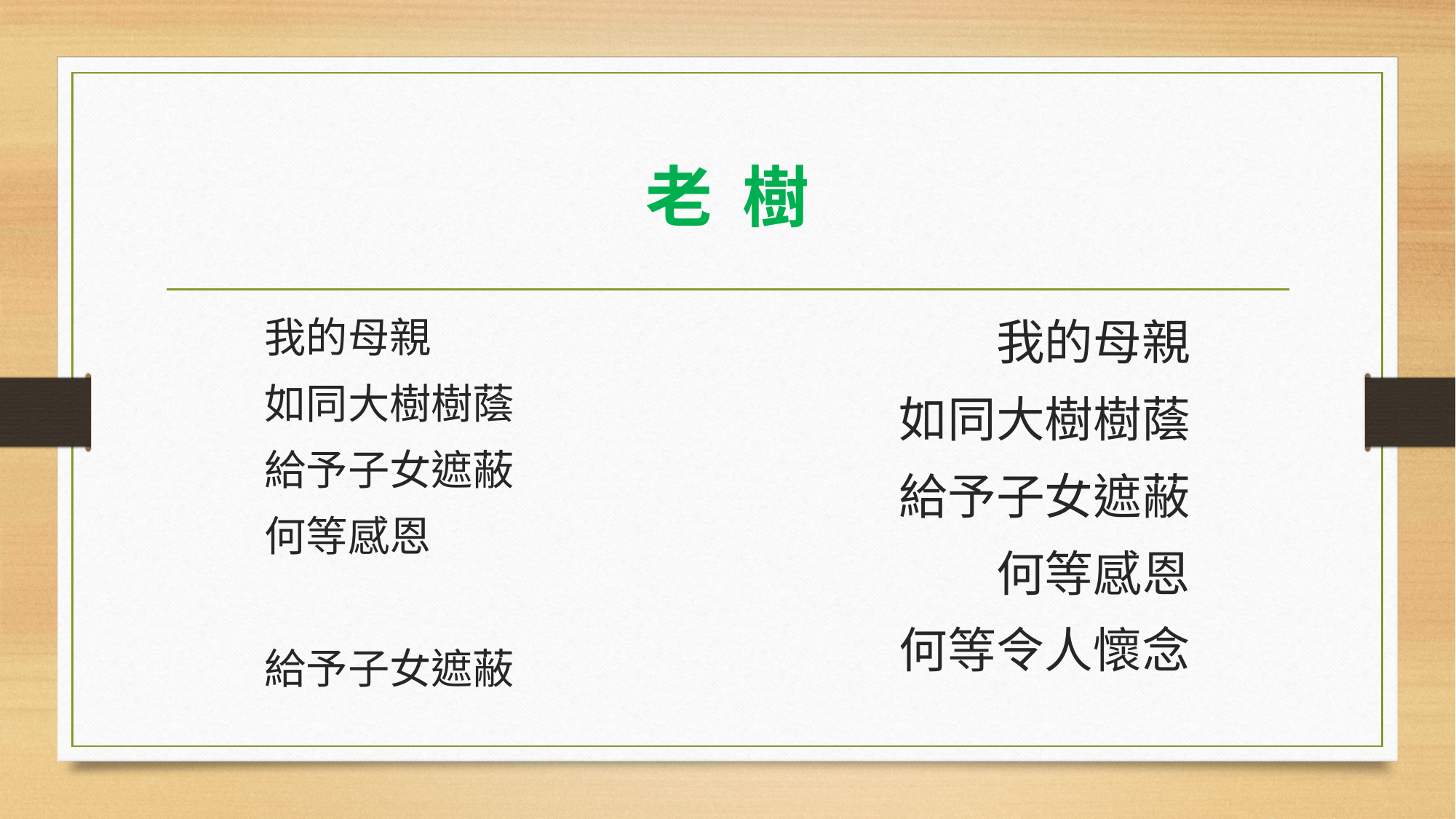

# 老  樹
我的母親
如同大樹樹蔭
給予子女遮蔽
何等感恩

給予子女遮蔽

我的母親
如同大樹樹蔭
給予子女遮蔽
何等感恩
何等令人懷念